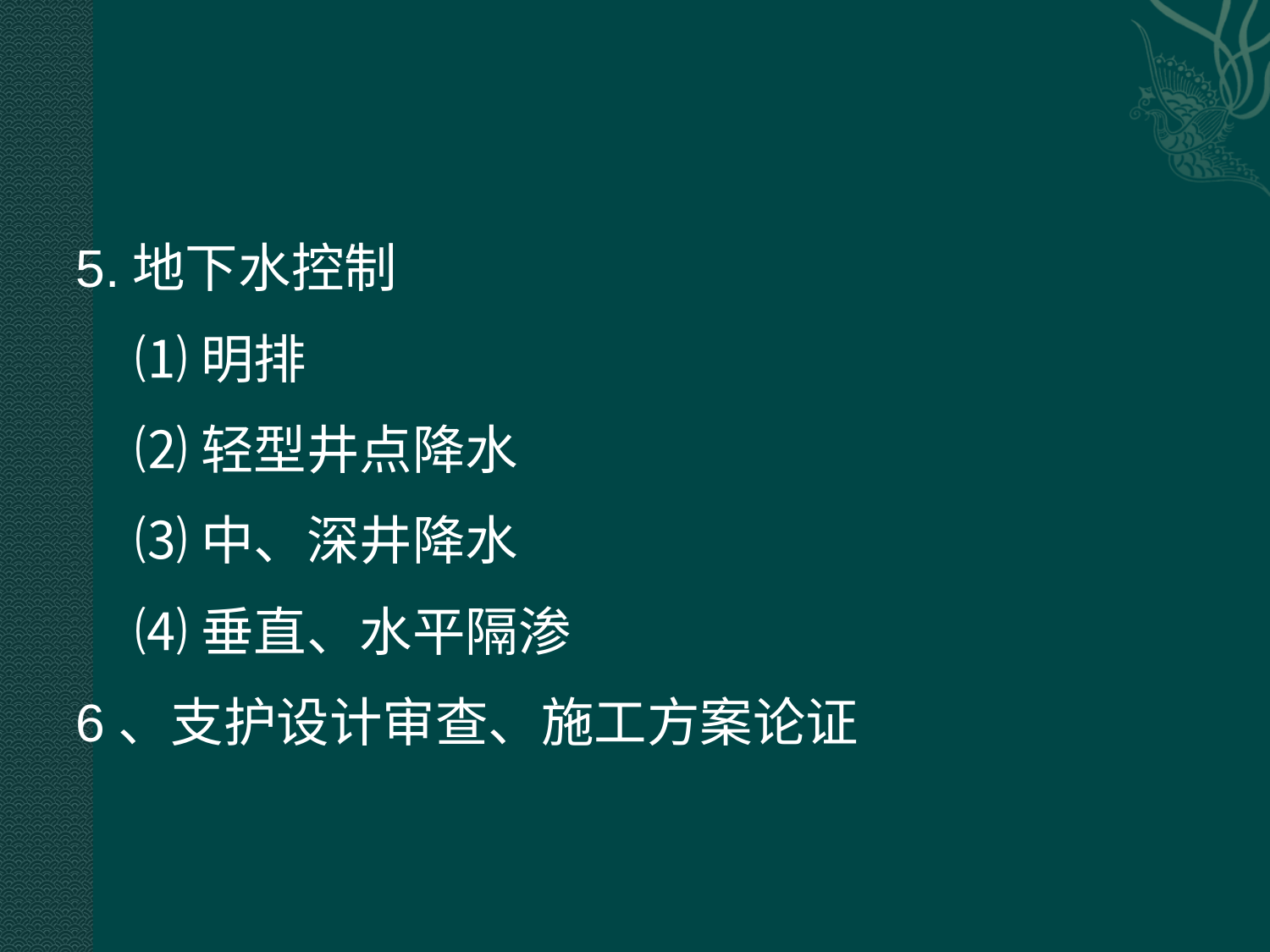

#
5.地下水控制
     ⑴明排
     ⑵轻型井点降水
     ⑶中、深井降水
     ⑷垂直、水平隔渗
6、支护设计审查、施工方案论证